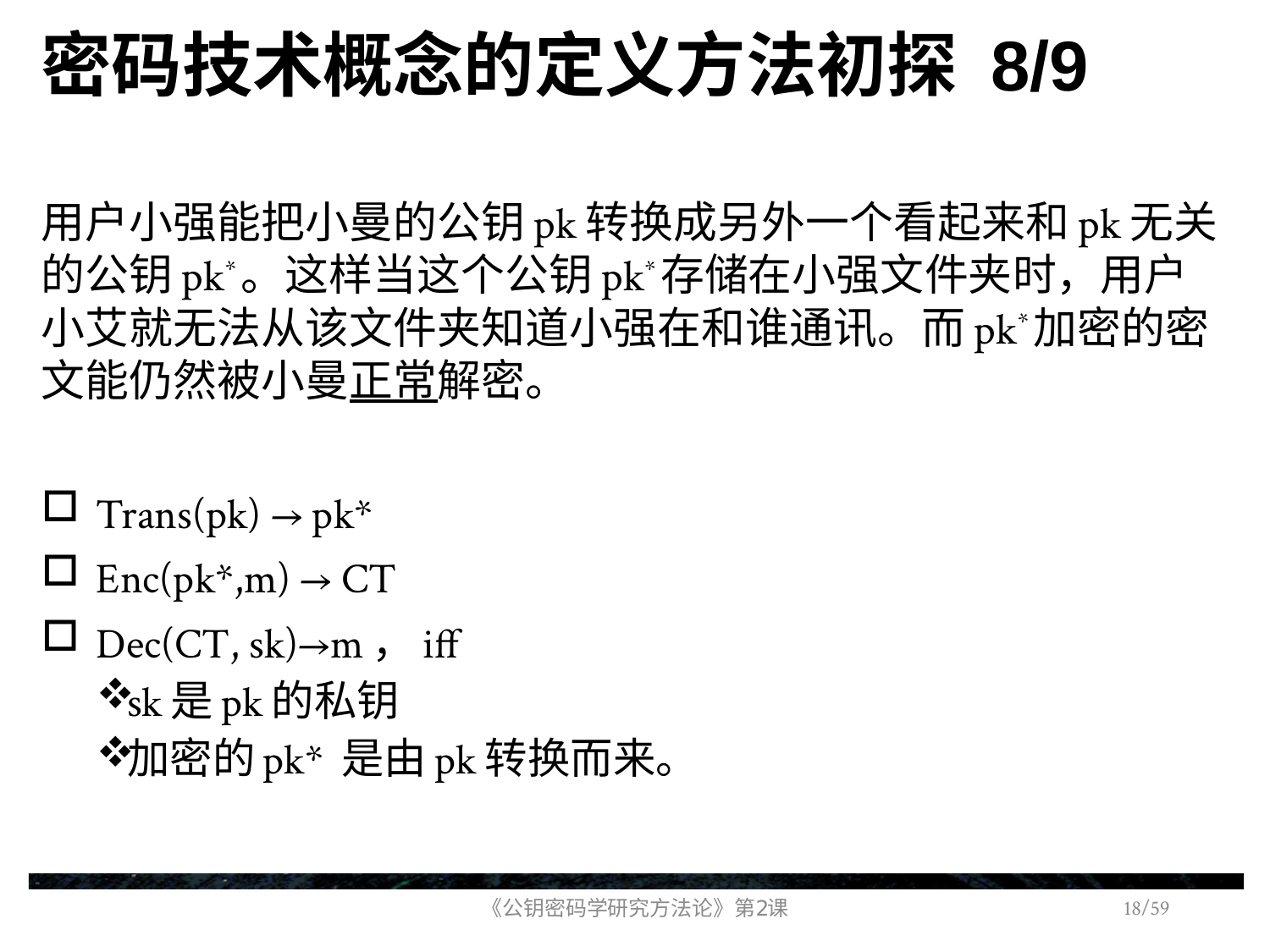

# 密码技术概念的定义方法初探 8/9
用户小强能把小曼的公钥pk转换成另外一个看起来和pk无关的公钥pk*。这样当这个公钥pk*存储在小强文件夹时，用户小艾就无法从该文件夹知道小强在和谁通讯。而pk*加密的密文能仍然被小曼正常解密。

Trans(pk) → pk*
Enc(pk*,m) → CT
Dec(CT, sk)→m，iff
sk是pk的私钥
加密的pk* 是由pk转换而来。
《公钥密码学研究方法论》第2课
18/59